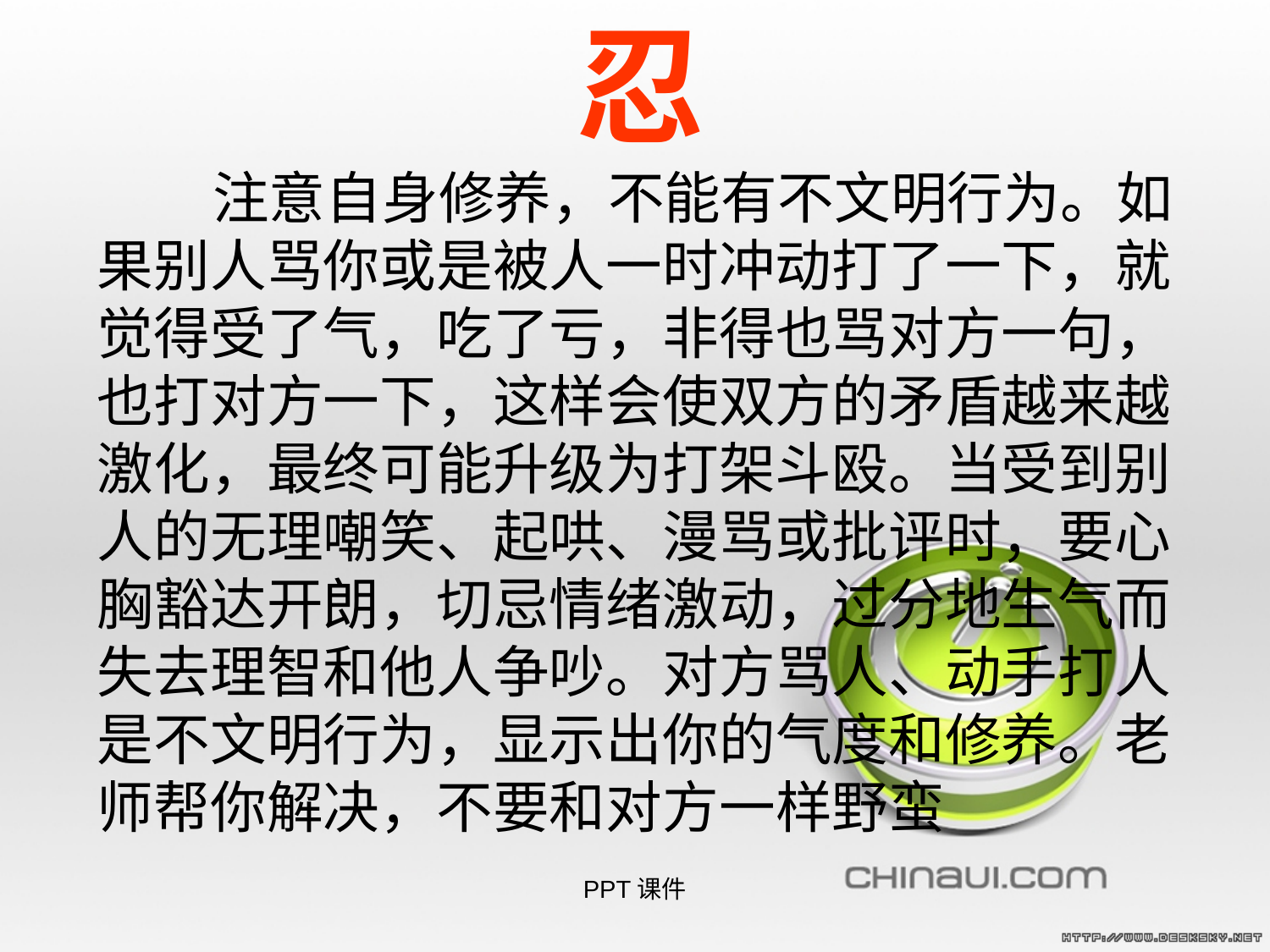

忍
        注意自身修养，不能有不文明行为。如果别人骂你或是被人一时冲动打了一下，就觉得受了气，吃了亏，非得也骂对方一句，也打对方一下，这样会使双方的矛盾越来越激化，最终可能升级为打架斗殴。当受到别人的无理嘲笑、起哄、漫骂或批评时，要心胸豁达开朗，切忌情绪激动，过分地生气而失去理智和他人争吵。对方骂人、动手打人是不文明行为，显示出你的气度和修养。老师帮你解决，不要和对方一样野蛮

PPT课件
22